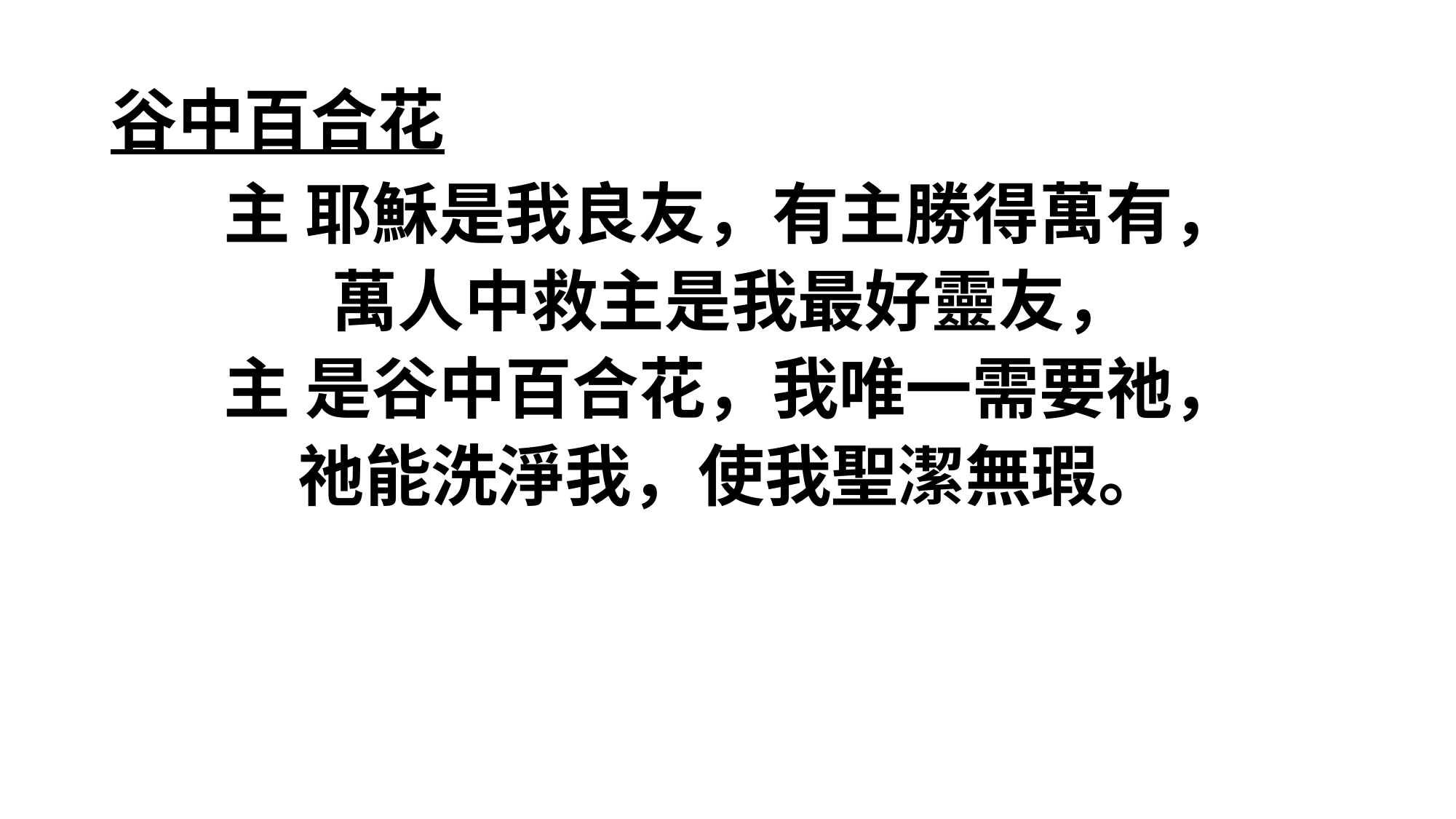

# 谷中百合花
主 耶穌是我良友，有主勝得萬有，
萬人中救主是我最好靈友，
主 是谷中百合花，我唯一需要祂，
祂能洗淨我，使我聖潔無瑕。